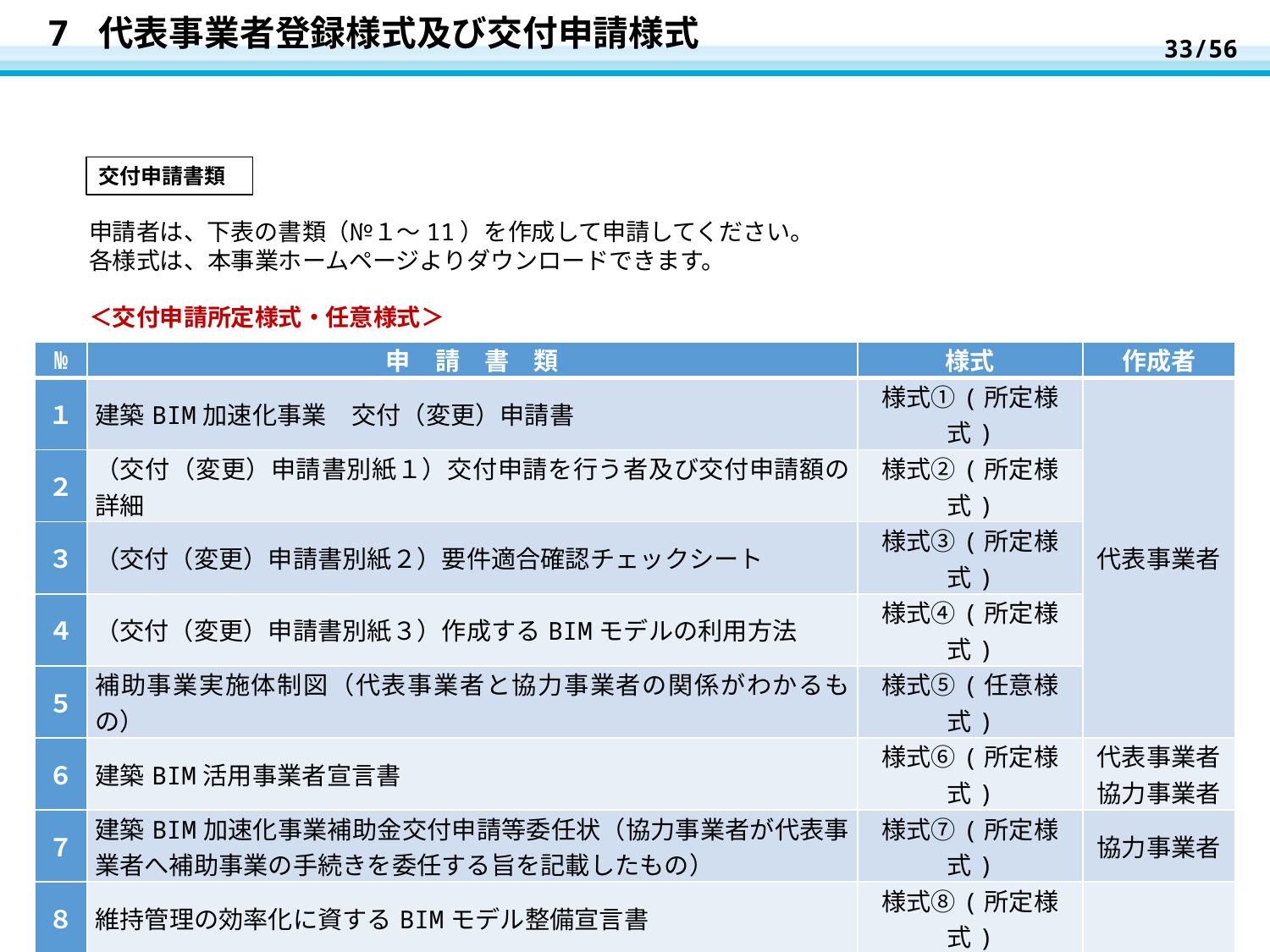

33/56
# 7 代表事業者登録様式及び交付申請様式
交付申請書類
申請者は、下表の書類（№１～11）を作成して申請してください。
各様式は、本事業ホームページよりダウンロードできます。
＜交付申請所定様式・任意様式＞
| № | 申　請　書　類 | 様式 | 作成者 |
| --- | --- | --- | --- |
| １ | 建築BIM加速化事業　交付（変更）申請書 | 様式①(所定様式) | 代表事業者 |
| ２ | （交付（変更）申請書別紙１）交付申請を行う者及び交付申請額の詳細 | 様式②(所定様式) |  |
| ３ | （交付（変更）申請書別紙２）要件適合確認チェックシート | 様式③(所定様式) |  |
| ４ | （交付（変更）申請書別紙３）作成するBIMモデルの利用方法 | 様式④(所定様式) |  |
| ５ | 補助事業実施体制図（代表事業者と協力事業者の関係がわかるもの） | 様式⑤(任意様式) |  |
| ６ | 建築BIM活用事業者宣言書 | 様式⑥(所定様式) | 代表事業者 協力事業者 |
| ７ | 建築BIM加速化事業補助金交付申請等委任状（協力事業者が代表事業者へ補助事業の手続きを委任する旨を記載したもの） | 様式⑦(所定様式) | 協力事業者 |
| ８ | 維持管理の効率化に資するBIMモデル整備宣言書 | 様式⑧(所定様式) | 代表事業者 |
| ９ | 維持管理の効率化に資するBIMモデル整備宣言概要書（④の概要を記載したもの） | 様式⑨(所定様式) |  |
| 10 | 建築主が受領する国庫補助金との関係に関する確約書① | 様式⑩(所定様式) |  |
| 11 | 建築主が受領する国庫補助金との関係に関する確約書② | 様式⑪(所定様式) |  |